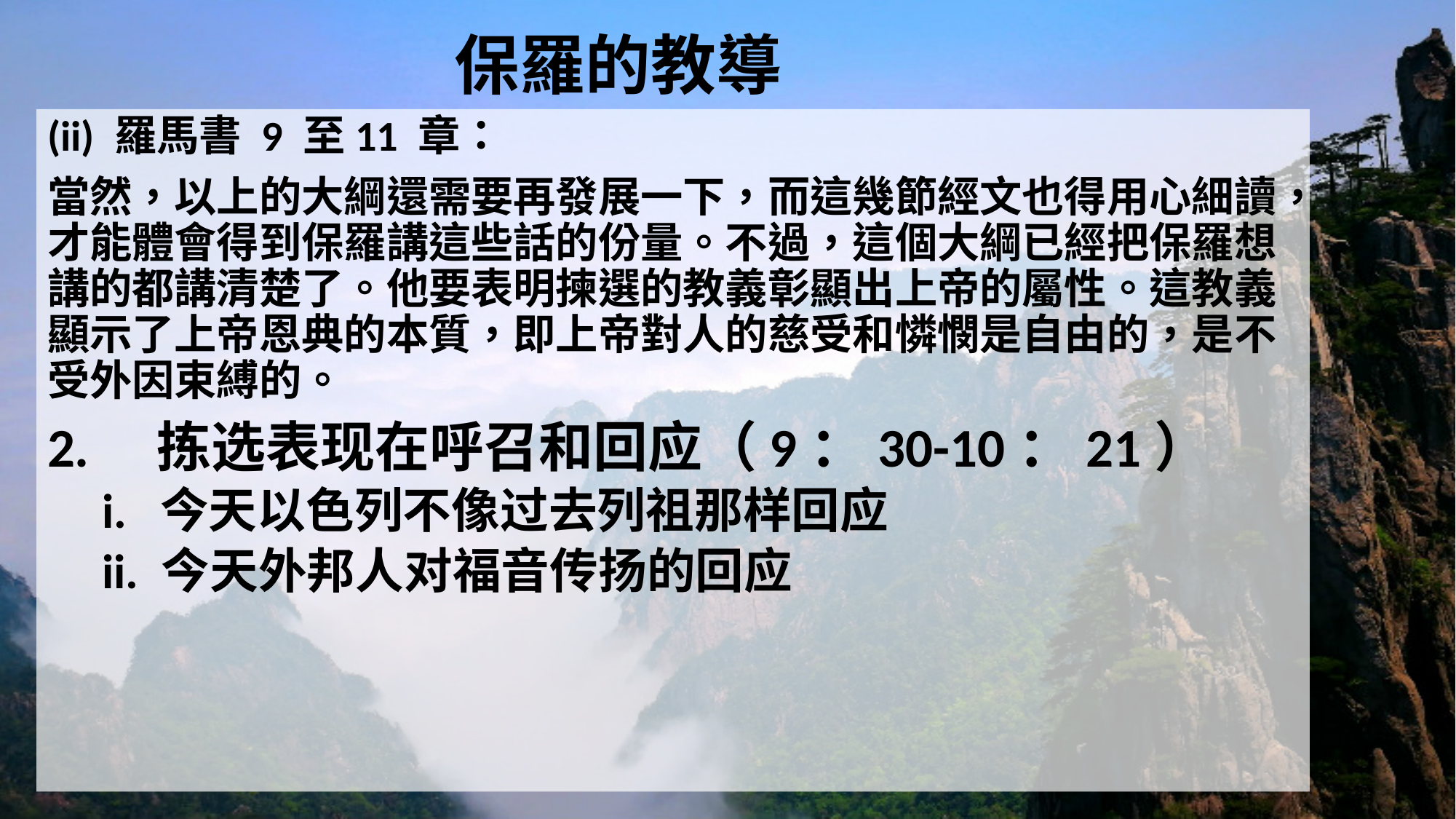

# 保羅的教導
(ii) 羅馬書 9 至11 章：
當然，以上的大綱還需要再發展一下，而這幾節經文也得用心細讀，才能體會得到保羅講這些話的份量。不過，這個大綱已經把保羅想講的都講清楚了。他要表明揀選的教義彰顯出上帝的屬性。這教義顯示了上帝恩典的本質，即上帝對人的慈受和憐憫是自由的，是不受外因束縛的。
2.	拣选表现在呼召和回应（9：30-10：21）
i.  今天以色列不像过去列祖那样回应
ii. 今天外邦人对福音传扬的回应